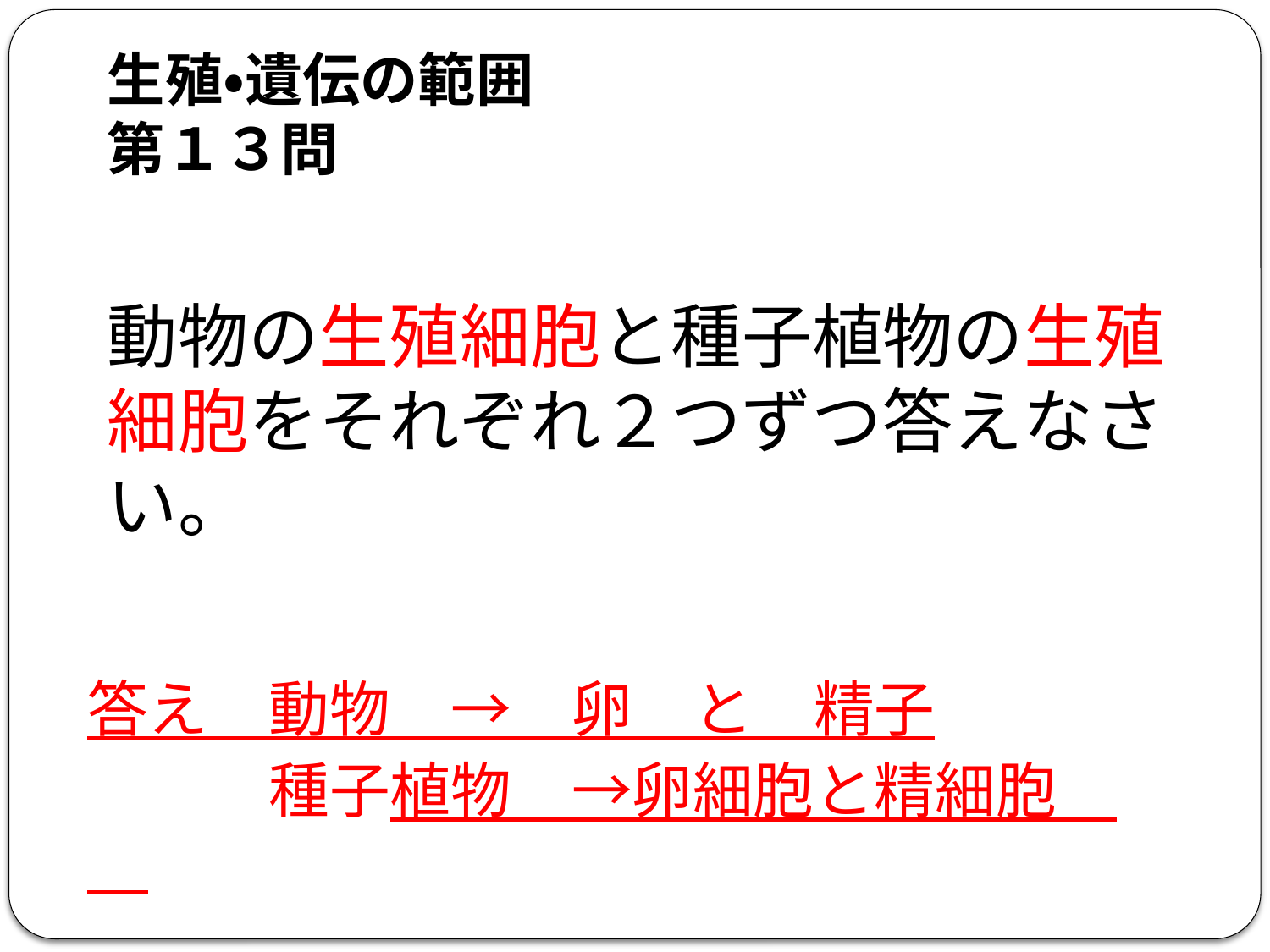

# 生殖・遺伝の範囲 第１３問
動物の生殖細胞と種子植物の生殖細胞をそれぞれ２つずつ答えなさい。
答え　動物　→　卵　と　精子
　　　種子植物　→卵細胞と精細胞